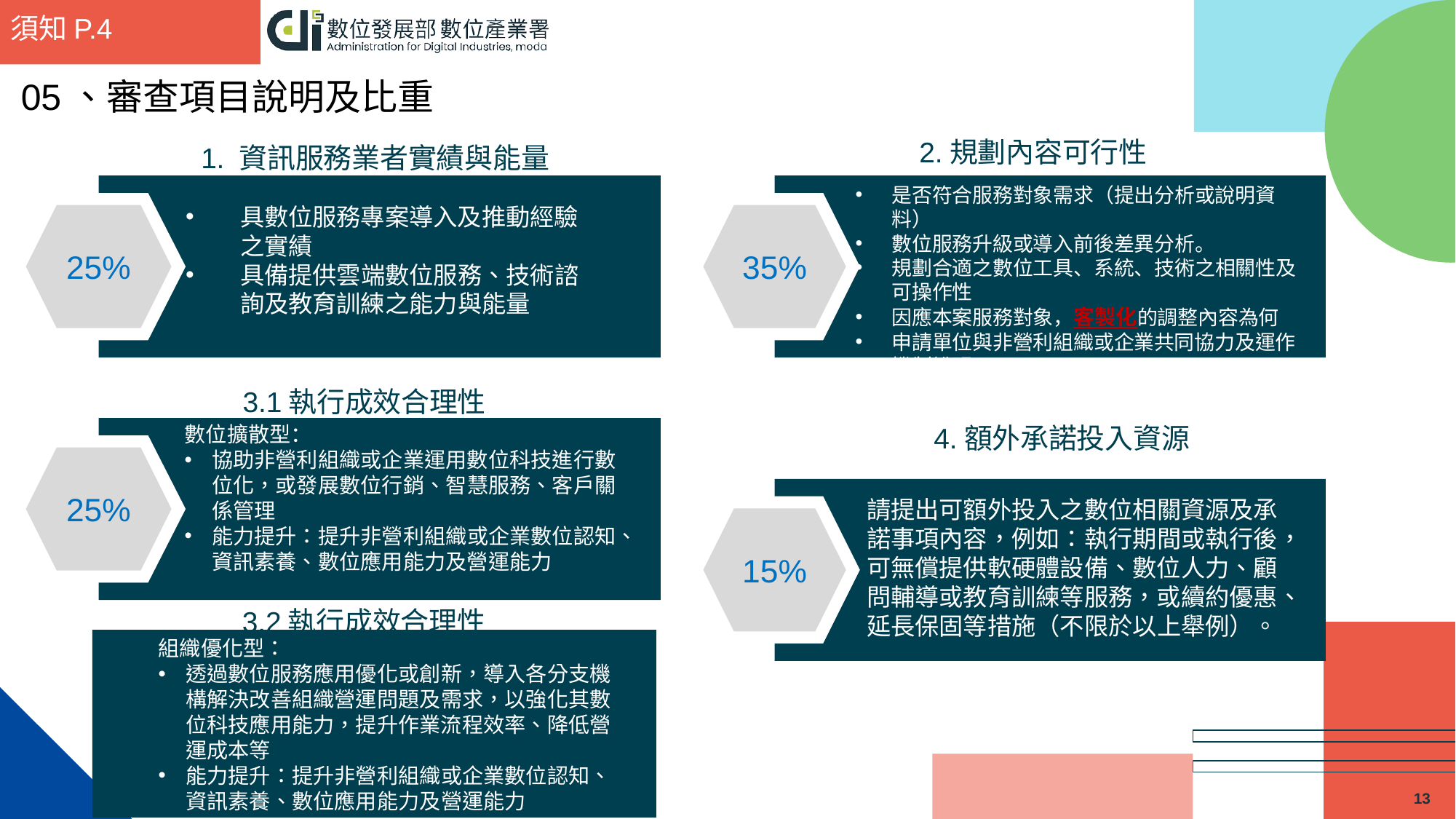

須知P.4
05、審查項目說明及比重
2.規劃內容可行性
1. 資訊服務業者實績與能量

25%

35%
是否符合服務對象需求（提出分析或說明資料）
數位服務升級或導入前後差異分析。
規劃合適之數位工具、系統、技術之相關性及可操作性
因應本案服務對象，客製化的調整內容為何
申請單位與非營利組織或企業共同協力及運作機制說明
具數位服務專案導入及推動經驗之實績
具備提供雲端數位服務、技術諮詢及教育訓練之能力與能量
3.1執行成效合理性
4.額外承諾投入資源
數位擴散型：
協助非營利組織或企業運用數位科技進行數位化，或發展數位行銷、智慧服務、客戶關係管理
能力提升：提升非營利組織或企業數位認知、資訊素養、數位應用能力及營運能力

25%

15%
請提出可額外投入之數位相關資源及承諾事項內容，例如：執行期間或執行後，可無償提供軟硬體設備、數位人力、顧問輔導或教育訓練等服務，或續約優惠、延長保固等措施（不限於以上舉例）。
3.2執行成效合理性

組織優化型：
透過數位服務應用優化或創新，導入各分支機構解決改善組織營運問題及需求，以強化其數位科技應用能力，提升作業流程效率、降低營運成本等
能力提升：提升非營利組織或企業數位認知、資訊素養、數位應用能力及營運能力